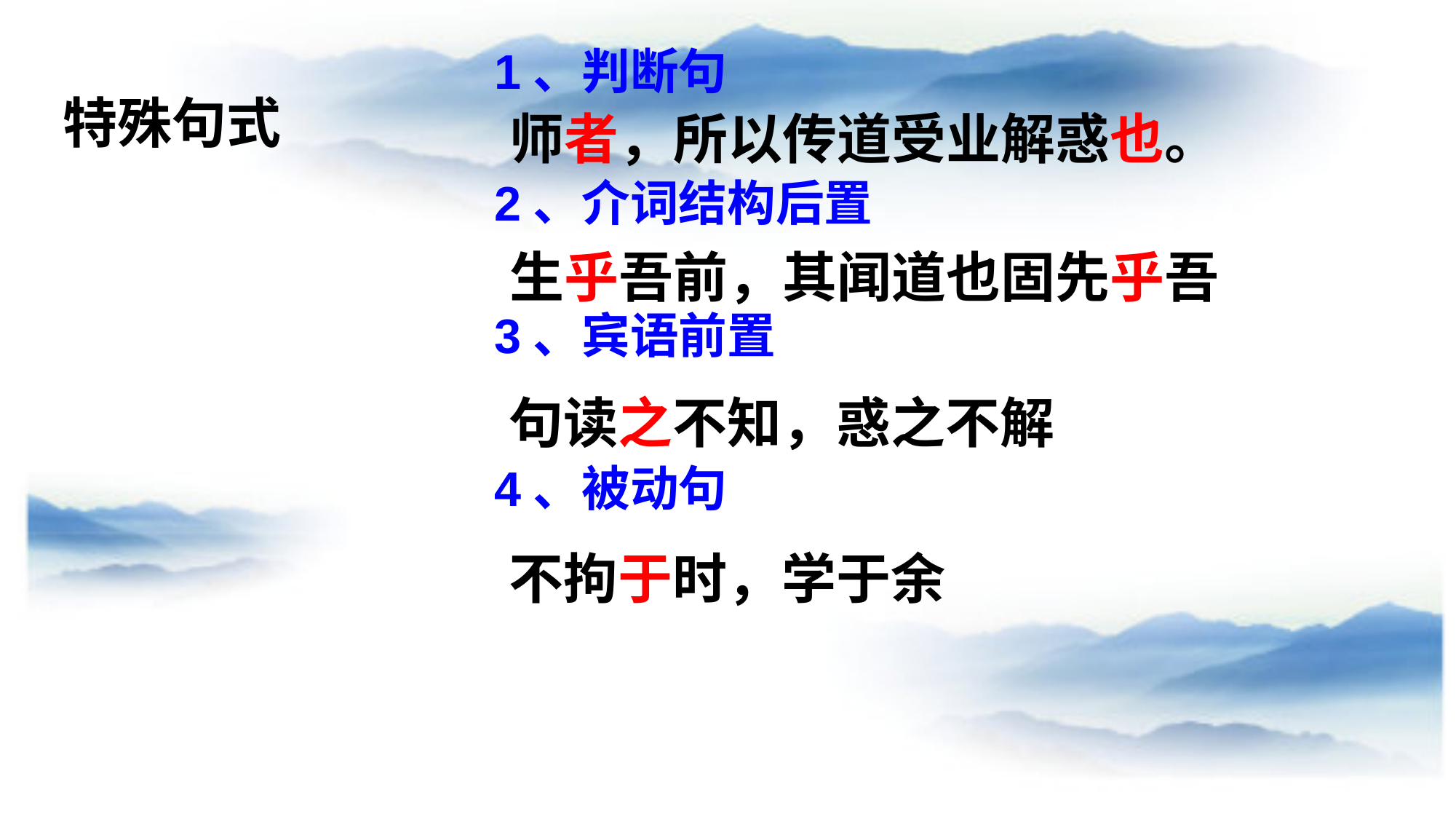

1、判断句
特殊句式
师者，所以传道受业解惑也。
2、介词结构后置
生乎吾前，其闻道也固先乎吾

3、宾语前置

句读之不知，惑之不解
4、被动句
不拘于时，学于余